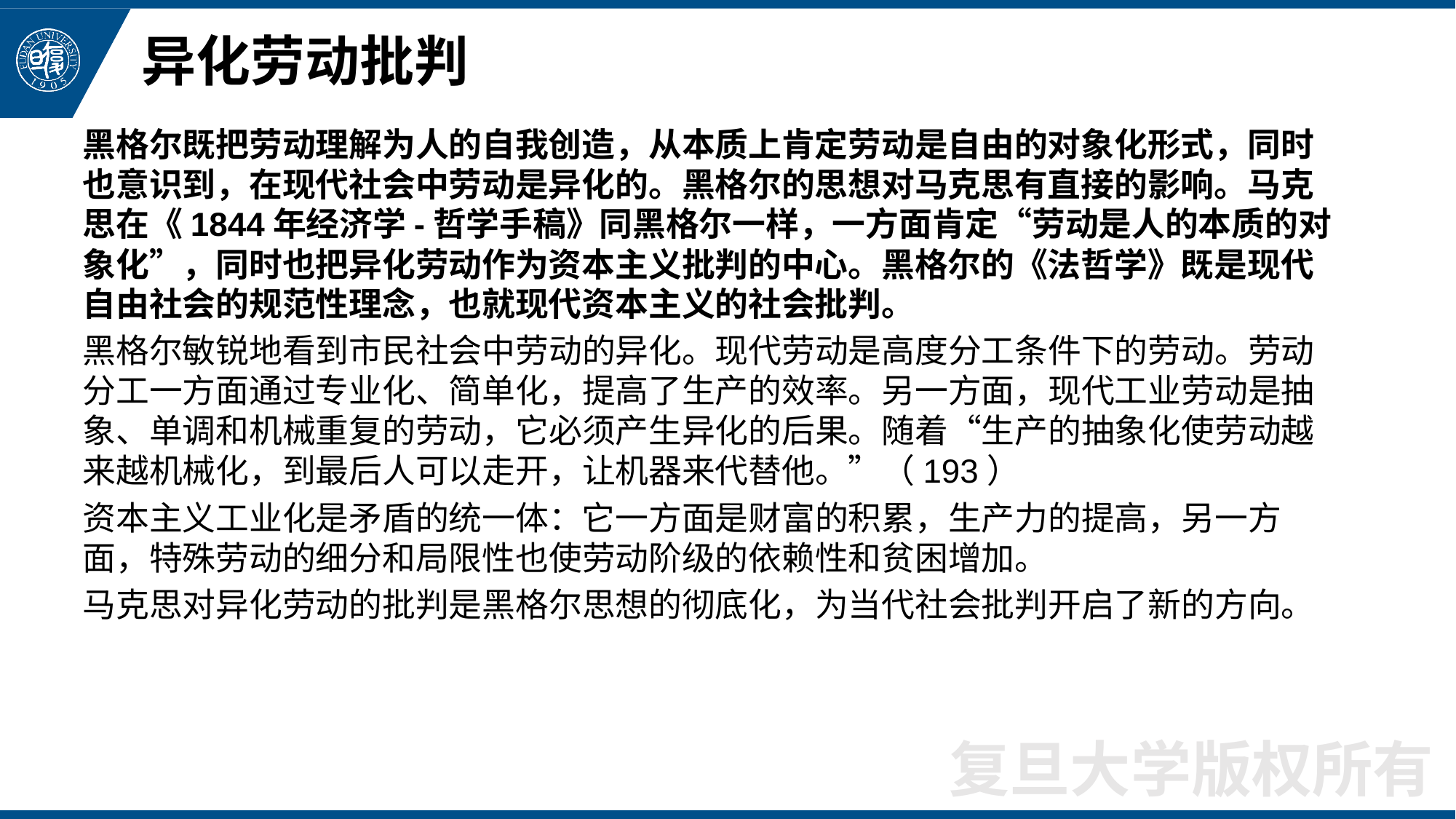

# 异化劳动批判
黑格尔既把劳动理解为人的自我创造，从本质上肯定劳动是自由的对象化形式，同时也意识到，在现代社会中劳动是异化的。黑格尔的思想对马克思有直接的影响。马克思在《1844年经济学-哲学手稿》同黑格尔一样，一方面肯定“劳动是人的本质的对象化”，同时也把异化劳动作为资本主义批判的中心。黑格尔的《法哲学》既是现代自由社会的规范性理念，也就现代资本主义的社会批判。
黑格尔敏锐地看到市民社会中劳动的异化。现代劳动是高度分工条件下的劳动。劳动分工一方面通过专业化、简单化，提高了生产的效率。另一方面，现代工业劳动是抽象、单调和机械重复的劳动，它必须产生异化的后果。随着“生产的抽象化使劳动越来越机械化，到最后人可以走开，让机器来代替他。”（193）
资本主义工业化是矛盾的统一体：它一方面是财富的积累，生产力的提高，另一方面，特殊劳动的细分和局限性也使劳动阶级的依赖性和贫困增加。
马克思对异化劳动的批判是黑格尔思想的彻底化，为当代社会批判开启了新的方向。